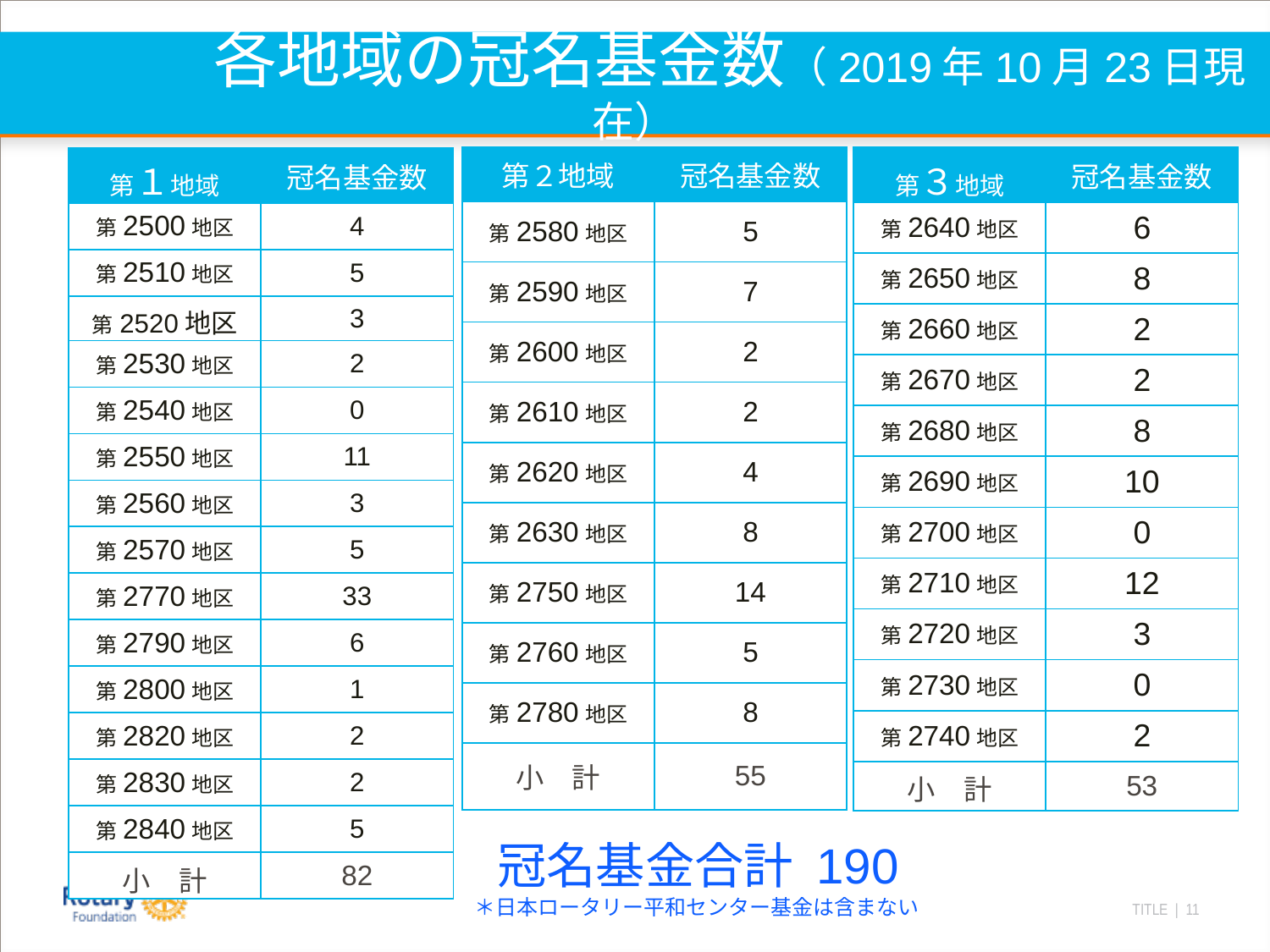

# 各地域の冠名基金数（2019年10月23日現在）
| 第３地域 | 冠名基金数 |
| --- | --- |
| 第2640地区 | 6 |
| 第2650地区 | 8 |
| 第2660地区 | 2 |
| 第2670地区 | 2 |
| 第2680地区 | 8 |
| 第2690地区 | 10 |
| 第2700地区 | 0 |
| 第2710地区 | 12 |
| 第2720地区 | 3 |
| 第2730地区 | 0 |
| 第2740地区 | 2 |
| 小　計 | 53 |
| 第２地域 | 冠名基金数 |
| --- | --- |
| 第2580地区 | 5 |
| 第2590地区 | 7 |
| 第2600地区 | 2 |
| 第2610地区 | 2 |
| 第2620地区 | 4 |
| 第2630地区 | 8 |
| 第2750地区 | 14 |
| 第2760地区 | 5 |
| 第2780地区 | 8 |
| 小　計 | 55 |
| 第１地域 | 冠名基金数 |
| --- | --- |
| 第2500地区 | 4 |
| 第2510地区 | 5 |
| 第2520地区 | 3 |
| 第2530地区 | 2 |
| 第2540地区 | 0 |
| 第2550地区 | 11 |
| 第2560地区 | 3 |
| 第2570地区 | 5 |
| 第2770地区 | 33 |
| 第2790地区 | 6 |
| 第2800地区 | 1 |
| 第2820地区 | 2 |
| 第2830地区 | 2 |
| 第2840地区 | 5 |
| 小　計 | 82 |
 冠名基金合計 190
＊日本ロータリー平和センター基金は含まない